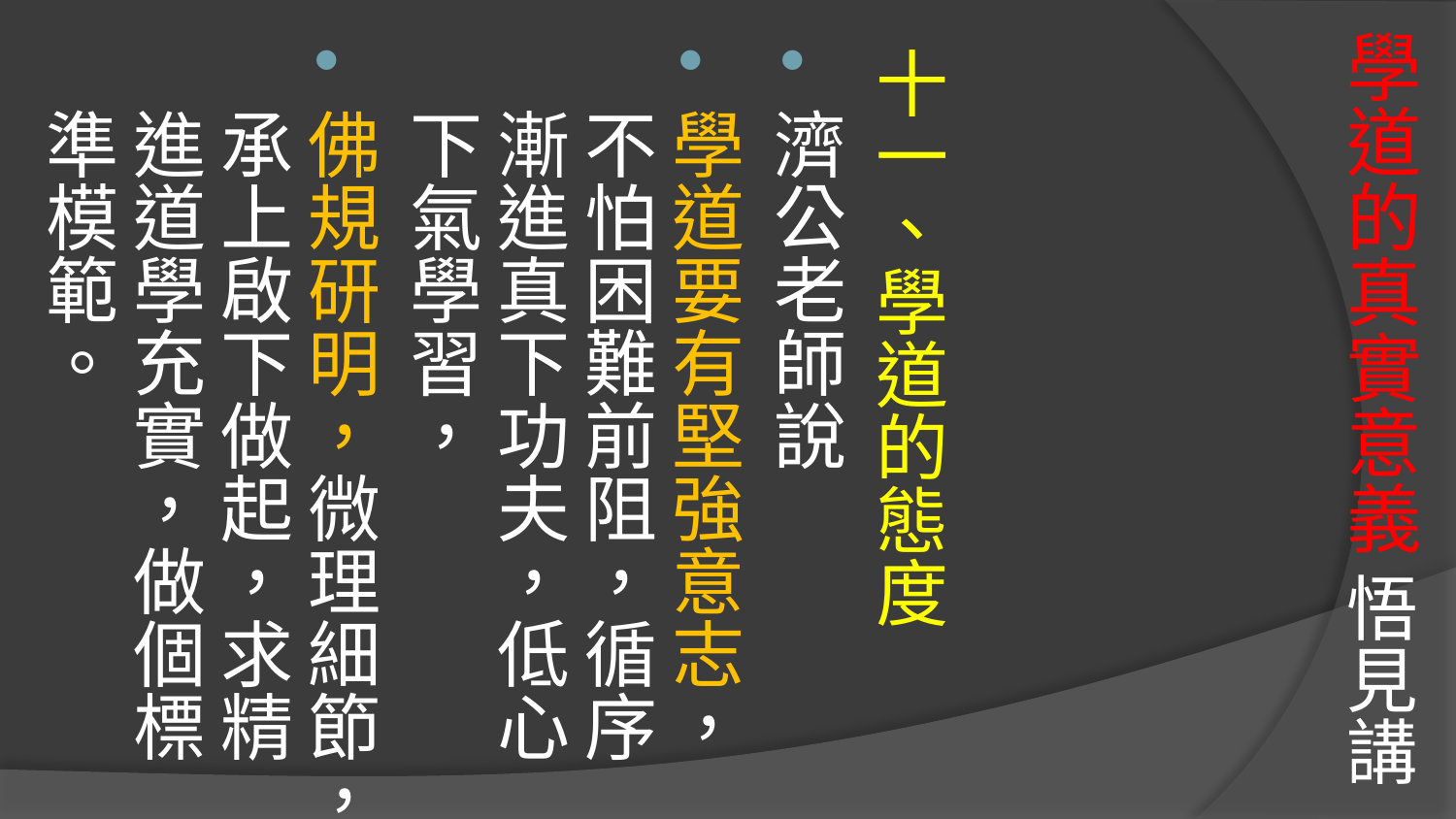

# 學道的真實意義 悟見講
十一、學道的態度
濟公老師說
學道要有堅強意志，不怕困難前阻，循序漸進真下功夫，低心下氣學習，
佛規研明，微理細節，承上啟下做起，求精進道學充實，做個標準模範。